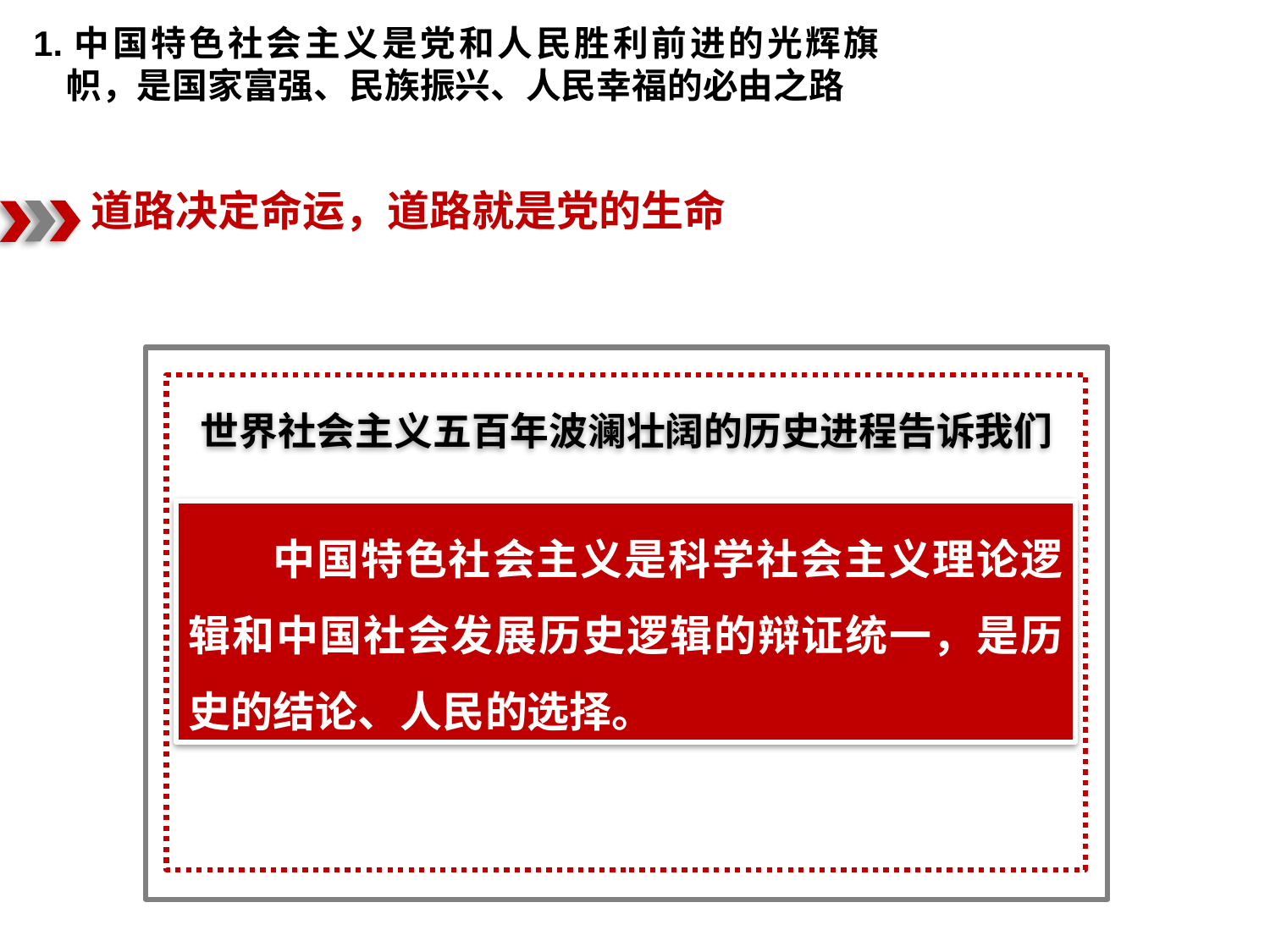

1.中国特色社会主义是党和人民胜利前进的光辉旗帜，是国家富强、民族振兴、人民幸福的必由之路
道路决定命运，道路就是党的生命

世界社会主义五百年波澜壮阔的历史进程告诉我们
中国特色社会主义是科学社会主义理论逻辑和中国社会发展历史逻辑的辩证统一，是历史的结论、人民的选择。